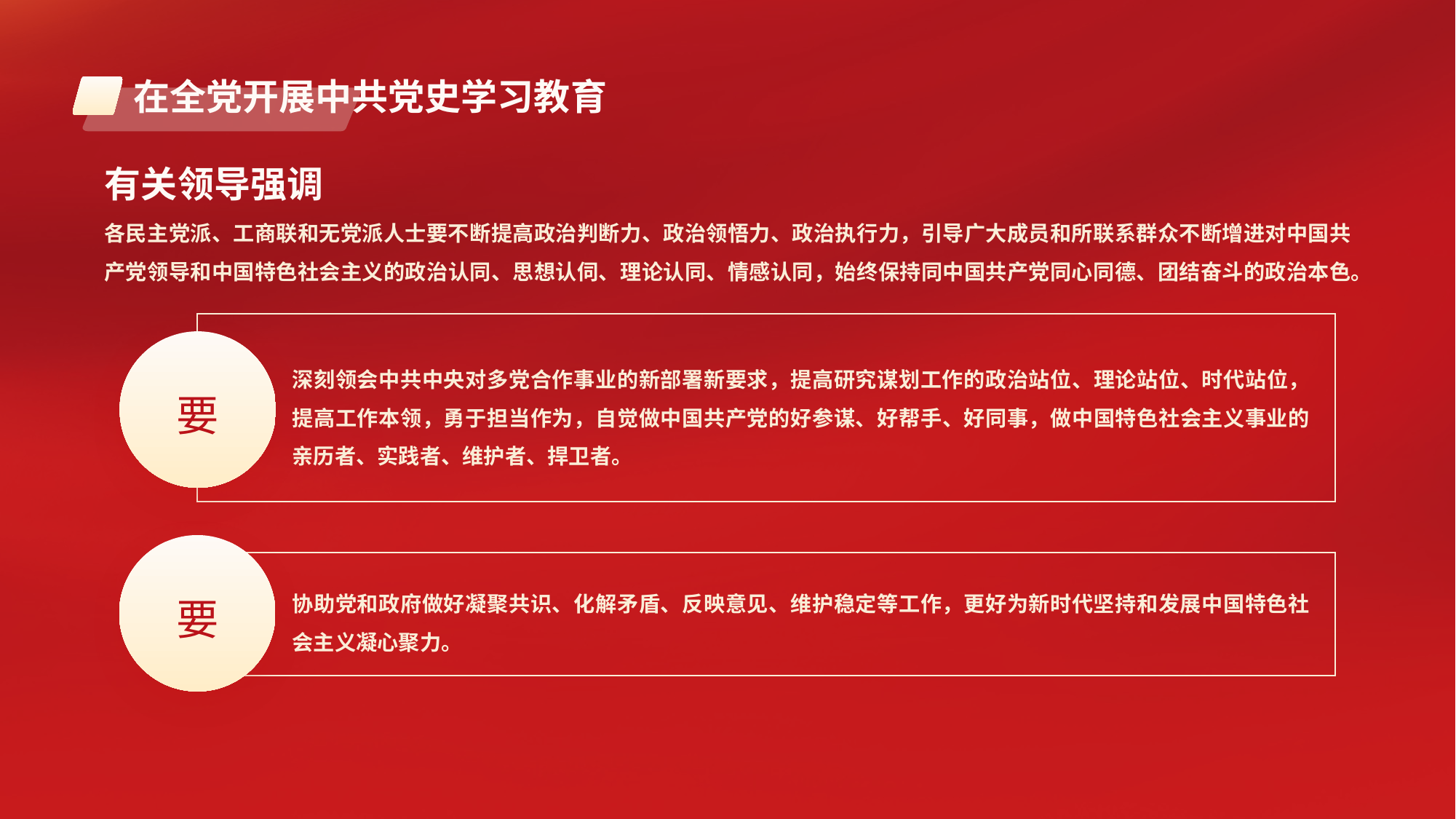

在全党开展中共党史学习教育

有关领导强调
各民主党派、工商联和无党派人士要不断提高政治判断力、政治领悟力、政治执行力，引导广大成员和所联系群众不断增进对中国共产党领导和中国特色社会主义的政治认同、思想认伺、理论认同、情感认同，始终保持同中国共产党同心同德、团结奋斗的政治本色。

要
深刻领会中共中央对多党合作事业的新部署新要求，提高研究谋划工作的政治站位、理论站位、时代站位，提高工作本领，勇于担当作为，自觉做中国共产党的好参谋、好帮手、好同事，做中国特色社会主义事业的亲历者、实践者、维护者、捍卫者。

要

协助党和政府做好凝聚共识、化解矛盾、反映意见、维护稳定等工作，更好为新时代坚持和发展中国特色社会主义凝心聚力。